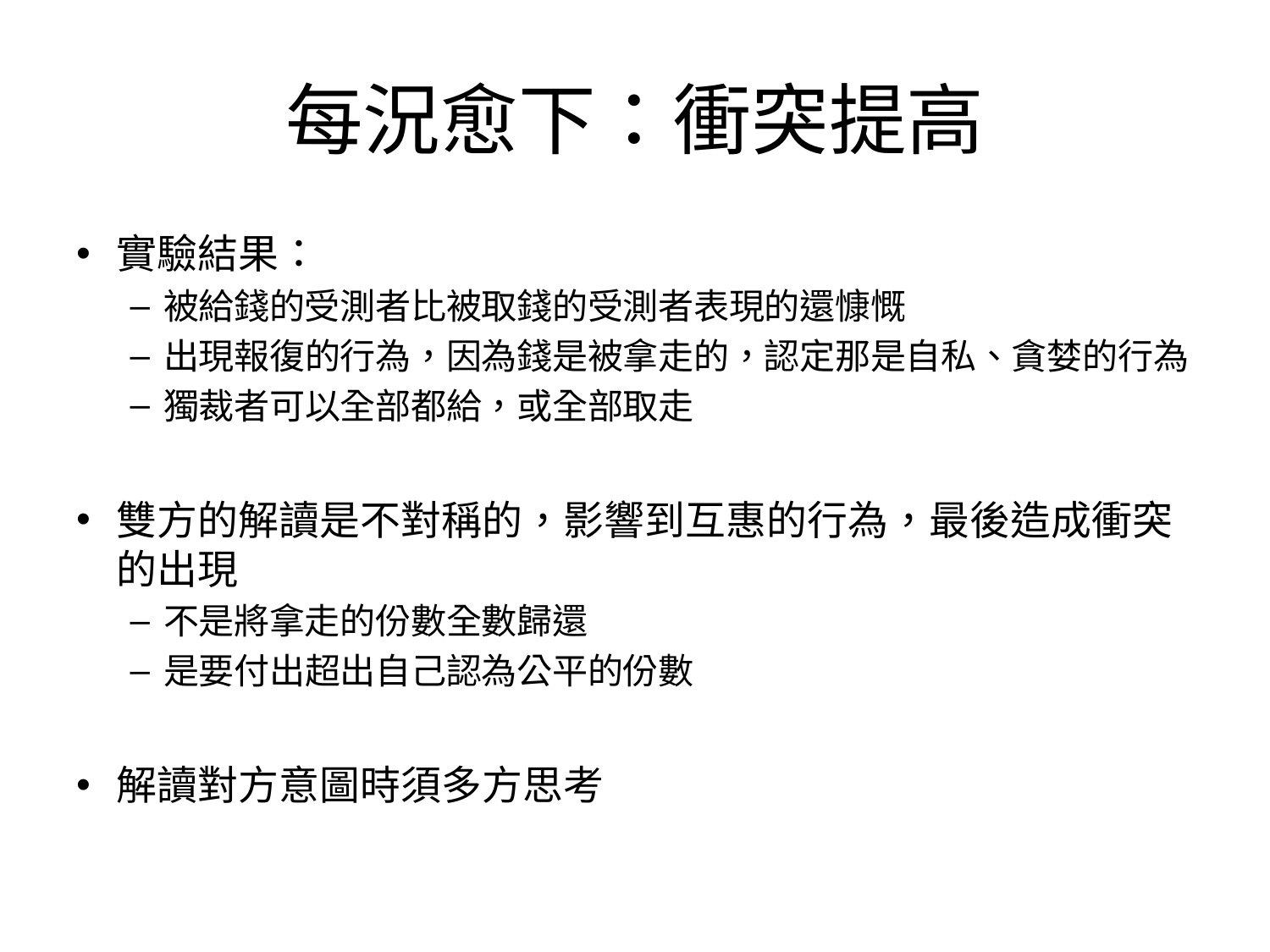

# 每況愈下：衝突提高
實驗結果：
被給錢的受測者比被取錢的受測者表現的還慷慨
出現報復的行為，因為錢是被拿走的，認定那是自私、貪婪的行為
獨裁者可以全部都給，或全部取走

雙方的解讀是不對稱的，影響到互惠的行為，最後造成衝突的出現
不是將拿走的份數全數歸還
是要付出超出自己認為公平的份數

解讀對方意圖時須多方思考